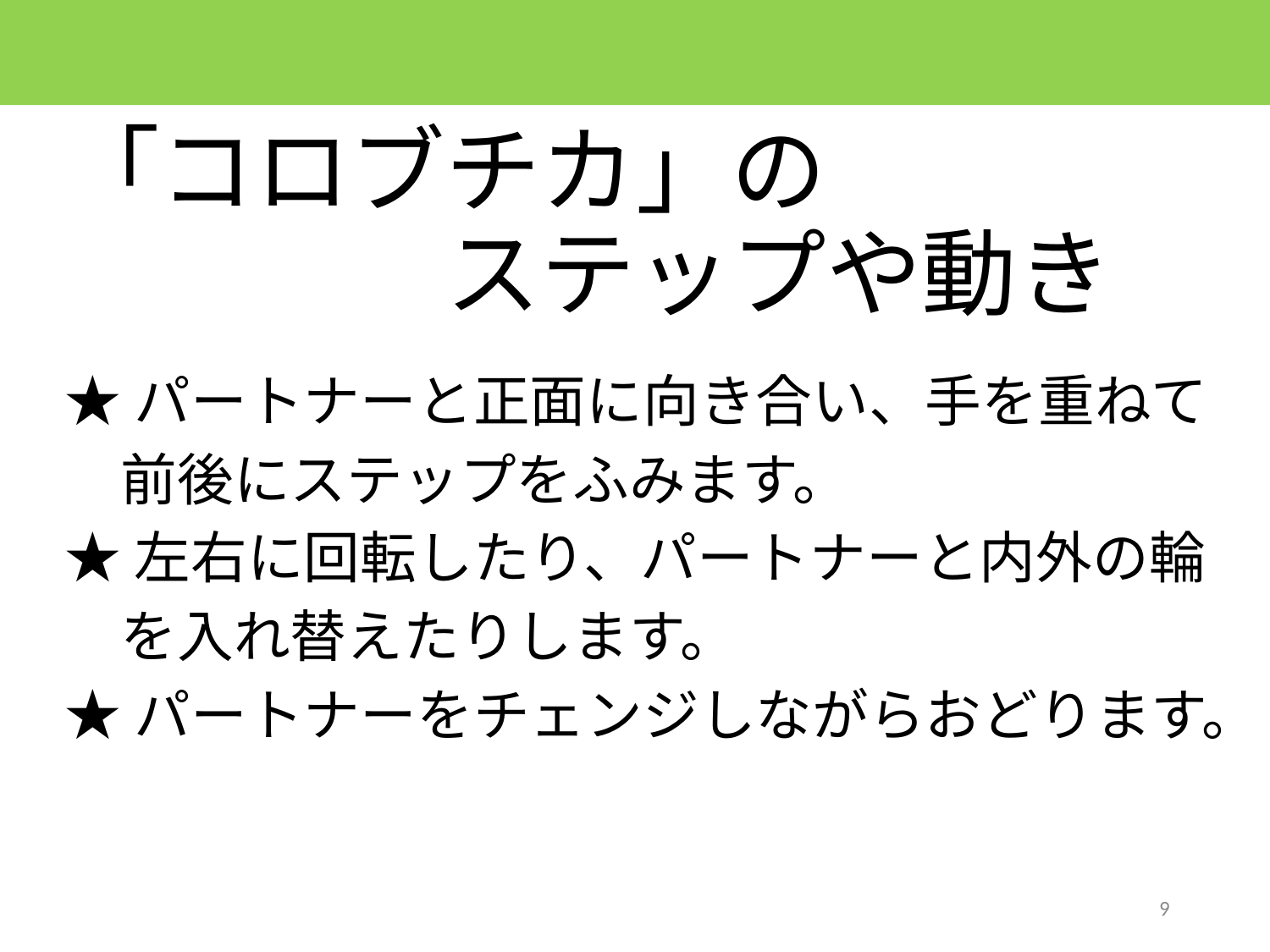

「コロブチカ」の
　　　　ステップや動き
★パートナーと正面に向き合い、手を重ねて
　前後にステップをふみます。
★左右に回転したり、パートナーと内外の輪
　を入れ替えたりします。
★パートナーをチェンジしながらおどります。
9